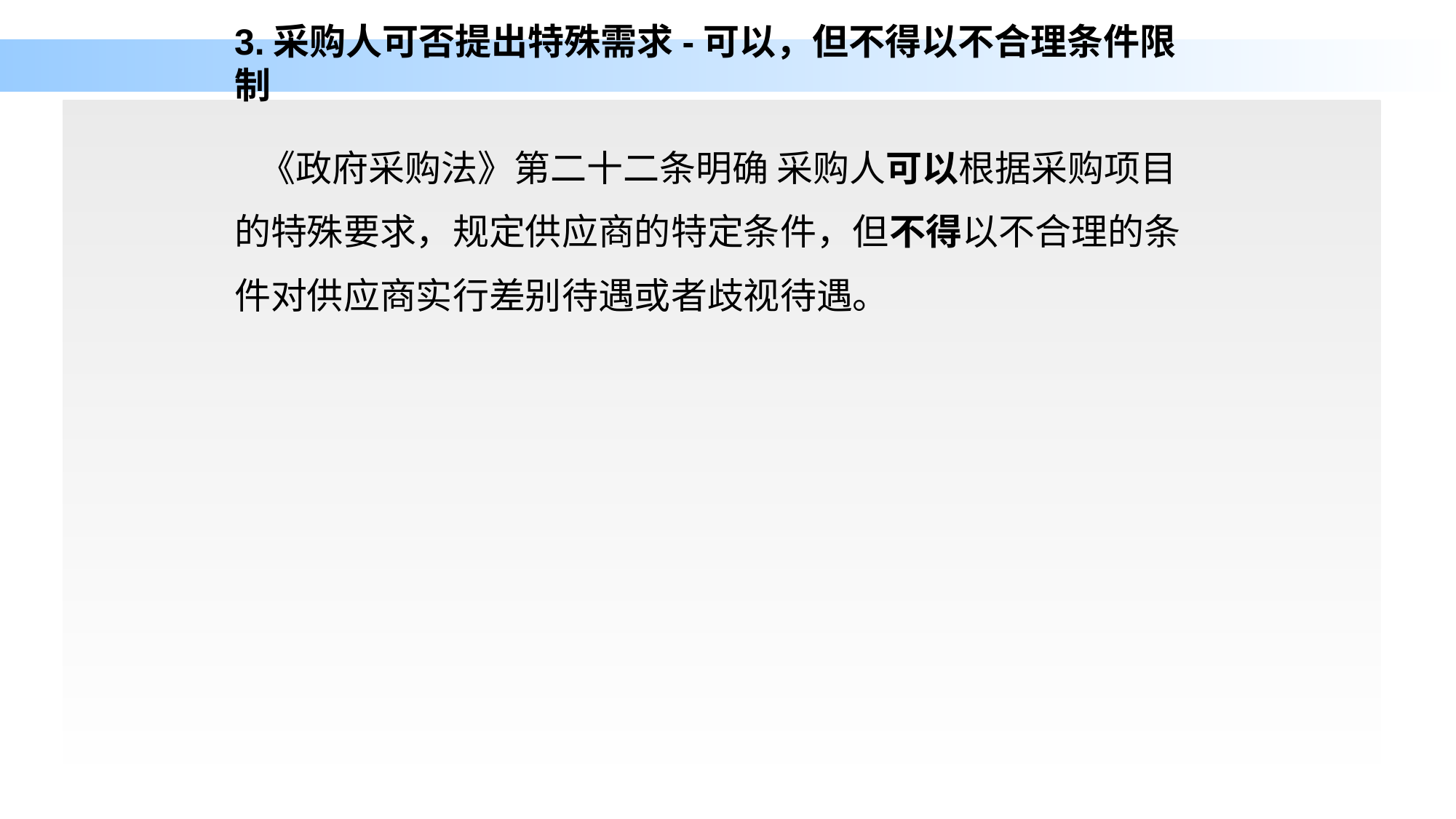

# 3.采购人可否提出特殊需求-可以，但不得以不合理条件限制
  《政府采购法》第二十二条明确 采购人可以根据采购项目的特殊要求，规定供应商的特定条件，但不得以不合理的条件对供应商实行差别待遇或者歧视待遇。